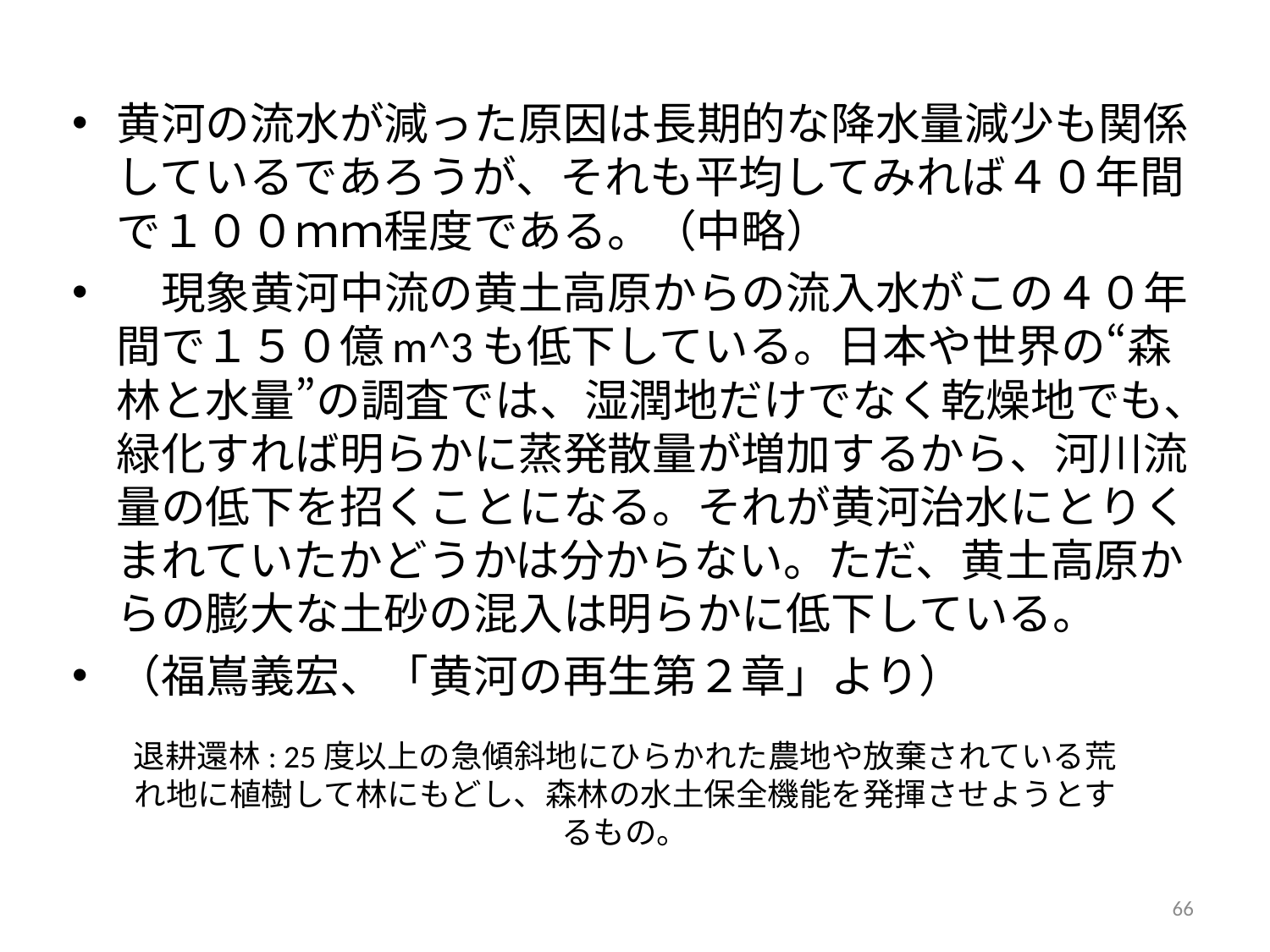

黄河の流水が減った原因は長期的な降水量減少も関係しているであろうが、それも平均してみれば４０年間で１００ｍｍ程度である。（中略）
　現象黄河中流の黄土高原からの流入水がこの４０年間で１５０億m^3も低下している。日本や世界の“森林と水量”の調査では、湿潤地だけでなく乾燥地でも、緑化すれば明らかに蒸発散量が増加するから、河川流量の低下を招くことになる。それが黄河治水にとりくまれていたかどうかは分からない。ただ、黄土高原からの膨大な土砂の混入は明らかに低下している。
（福嶌義宏、「黄河の再生第２章」より）
退耕還林: 25度以上の急傾斜地にひらかれた農地や放棄されている荒れ地に植樹して林にもどし、森林の水土保全機能を発揮させようとするもの。
66